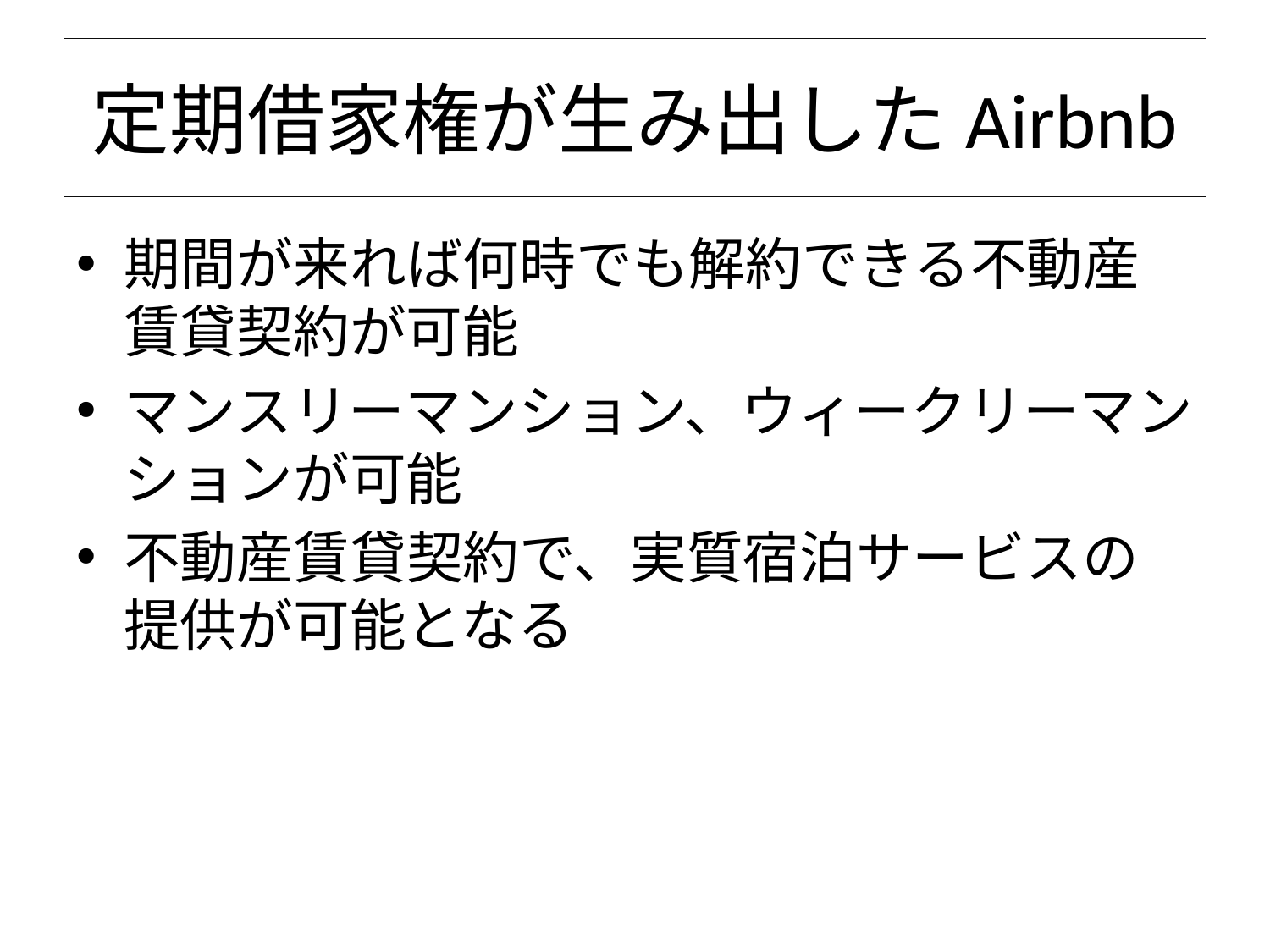

# 定期借家権が生み出したAirbnb
期間が来れば何時でも解約できる不動産賃貸契約が可能
マンスリーマンション、ウィークリーマンションが可能
不動産賃貸契約で、実質宿泊サービスの提供が可能となる